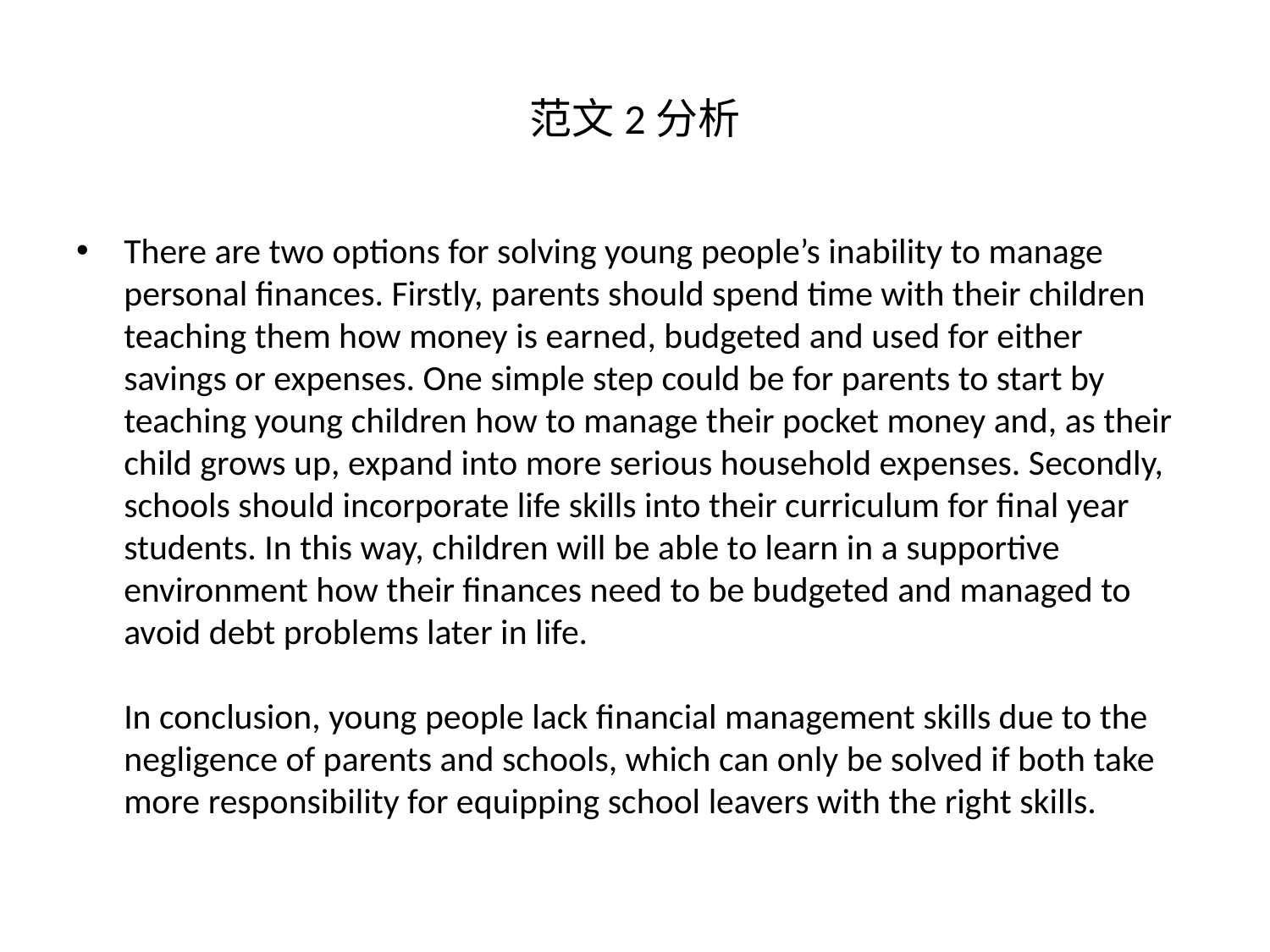

# 范文2分析
There are two options for solving young people’s inability to manage personal finances. Firstly, parents should spend time with their children teaching them how money is earned, budgeted and used for either savings or expenses. One simple step could be for parents to start by teaching young children how to manage their pocket money and, as their child grows up, expand into more serious household expenses. Secondly, schools should incorporate life skills into their curriculum for final year students. In this way, children will be able to learn in a supportive environment how their finances need to be budgeted and managed to avoid debt problems later in life.
In conclusion, young people lack financial management skills due to the negligence of parents and schools, which can only be solved if both take more responsibility for equipping school leavers with the right skills.